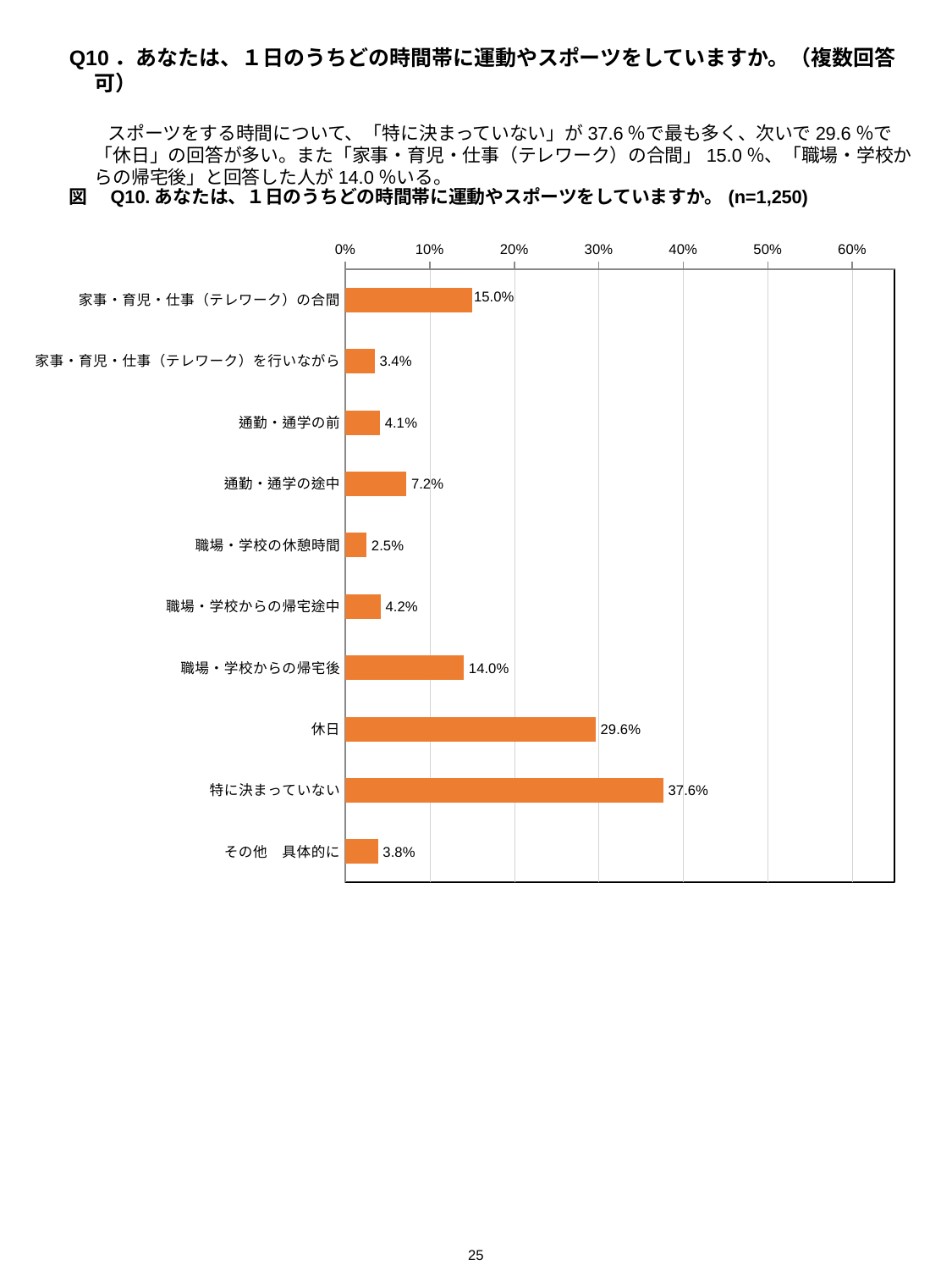

Q10．あなたは、１日のうちどの時間帯に運動やスポーツをしていますか。（複数回答可）

　　スポーツをする時間について、「特に決まっていない」が37.6％で最も多く、次いで29.6％で「休日」の回答が多い。また「家事・育児・仕事（テレワーク）の合間」15.0％、「職場・学校からの帰宅後」と回答した人が14.0％いる。
図　Q10.あなたは、１日のうちどの時間帯に運動やスポーツをしていますか。(n=1,250)

### Chart

| Category |  |
|---|---|
| 家事・育児・仕事（テレワーク）の合間 | 15.04 |
| 家事・育児・仕事（テレワーク）を行いながら | 3.44 |
| 通勤・通学の前 | 4.08 |
| 通勤・通学の途中 | 7.2 |
| 職場・学校の休憩時間 | 2.48 |
| 職場・学校からの帰宅途中 | 4.16 |
| 職場・学校からの帰宅後 | 14.0 |
| 休日 | 29.6 |
| 特に決まっていない | 37.6 |
| その他　具体的に | 3.84 |
25